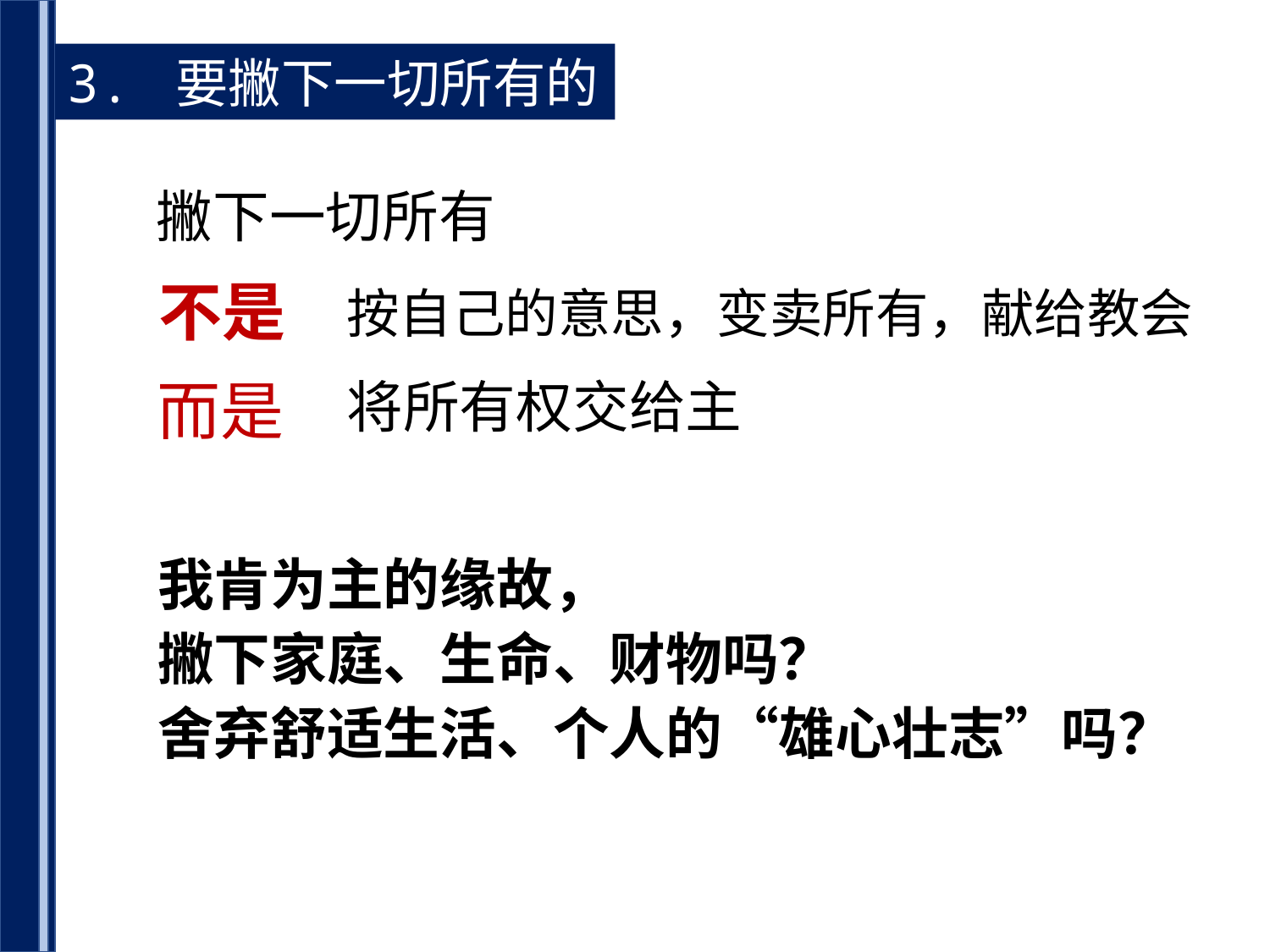

3. 要撇下一切所有的
撇下一切所有
不是
按自己的意思，变卖所有，献给教会
而是
将所有权交给主
我肯为主的缘故，
撇下家庭、生命、财物吗？
舍弃舒适生活、个人的“雄心壮志”吗？